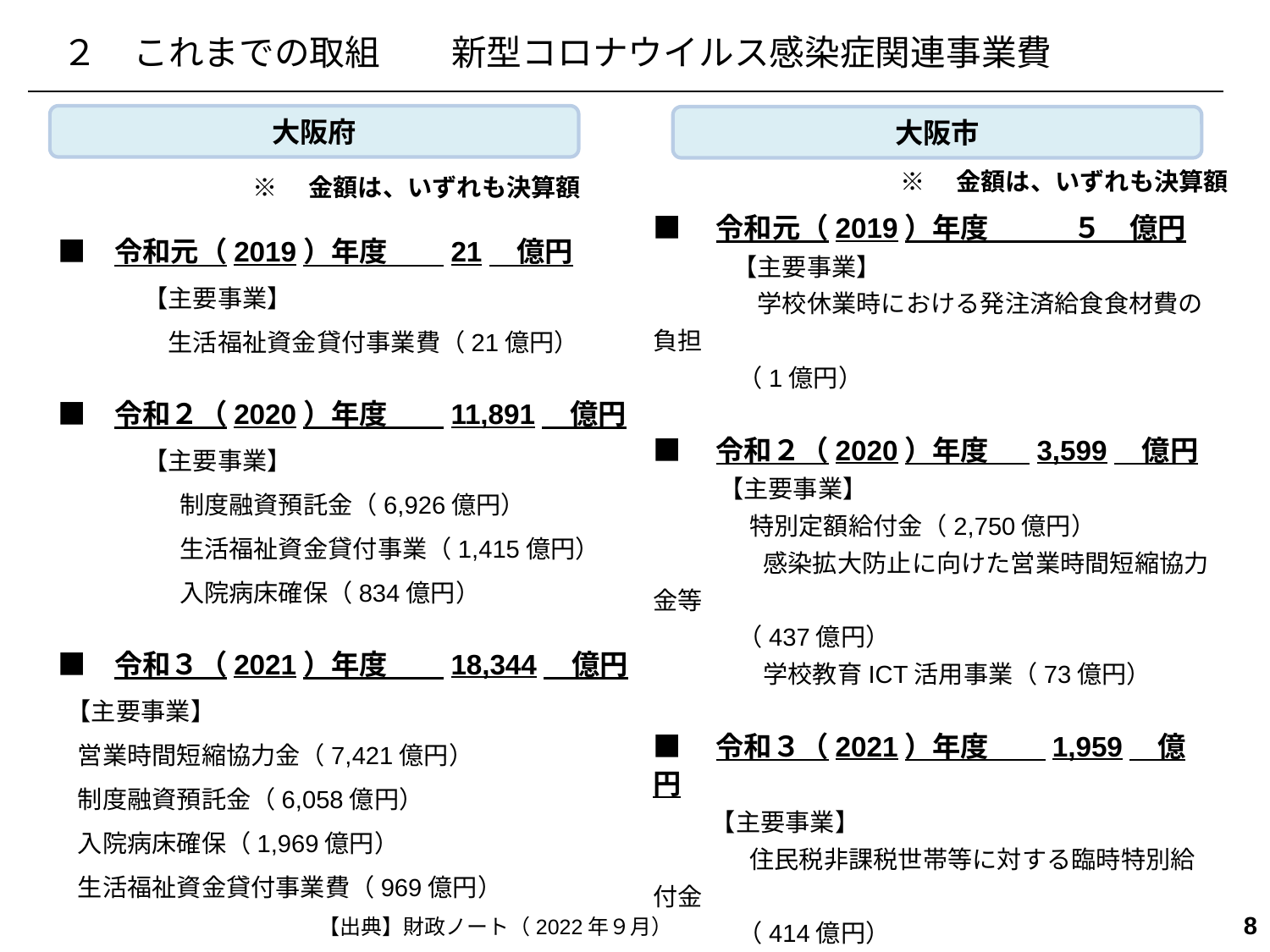

２　これまでの取組　　新型コロナウイルス感染症関連事業費
大阪府
大阪市
※　金額は、いずれも決算額
※　金額は、いずれも決算額
■　令和元（2019）年度　　　５　億円
　　　 【主要事業】
　　　 　学校休業時における発注済給食食材費の負担
　 　　 （1億円）

■　令和２（2020）年度　  3,599　億円
　   　【主要事業】
 　　  　特別定額給付金（2,750億円）
 　　　　感染拡大防止に向けた営業時間短縮協力金等
　　 　 （437億円）
 　　　　学校教育ICT活用事業（73億円）

■　令和３（2021）年度　　1,959　億円
   　  【主要事業】
   　　　住民税非課税世帯等に対する臨時特別給付金
　　　  （414億円）
   　　　飲食店等に対する営業時間短縮等協力金
　　　  （367億円）
   　　　子育て世帯への臨時特別給付金（333億円）

　　■　令和元（2019）年度　　21　億円
　　　　　　【主要事業】
　　　　　　　生活福祉資金貸付事業費（21億円）

　　■　令和２（2020）年度　　11,891　億円
　　　　　　【主要事業】
 　　　　　　　制度融資預託金（6,926億円）
 　　　　　　　生活福祉資金貸付事業（1,415億円）
 　　　　　　　入院病床確保（834億円）

　　■　令和３（2021）年度　　18,344　億円
            【主要事業】
              営業時間短縮協力金（7,421億円）
              制度融資預託金（6,058億円）
              入院病床確保（1,969億円）
              生活福祉資金貸付事業費（969億円）
8
【出典】財政ノート（2022年９月）